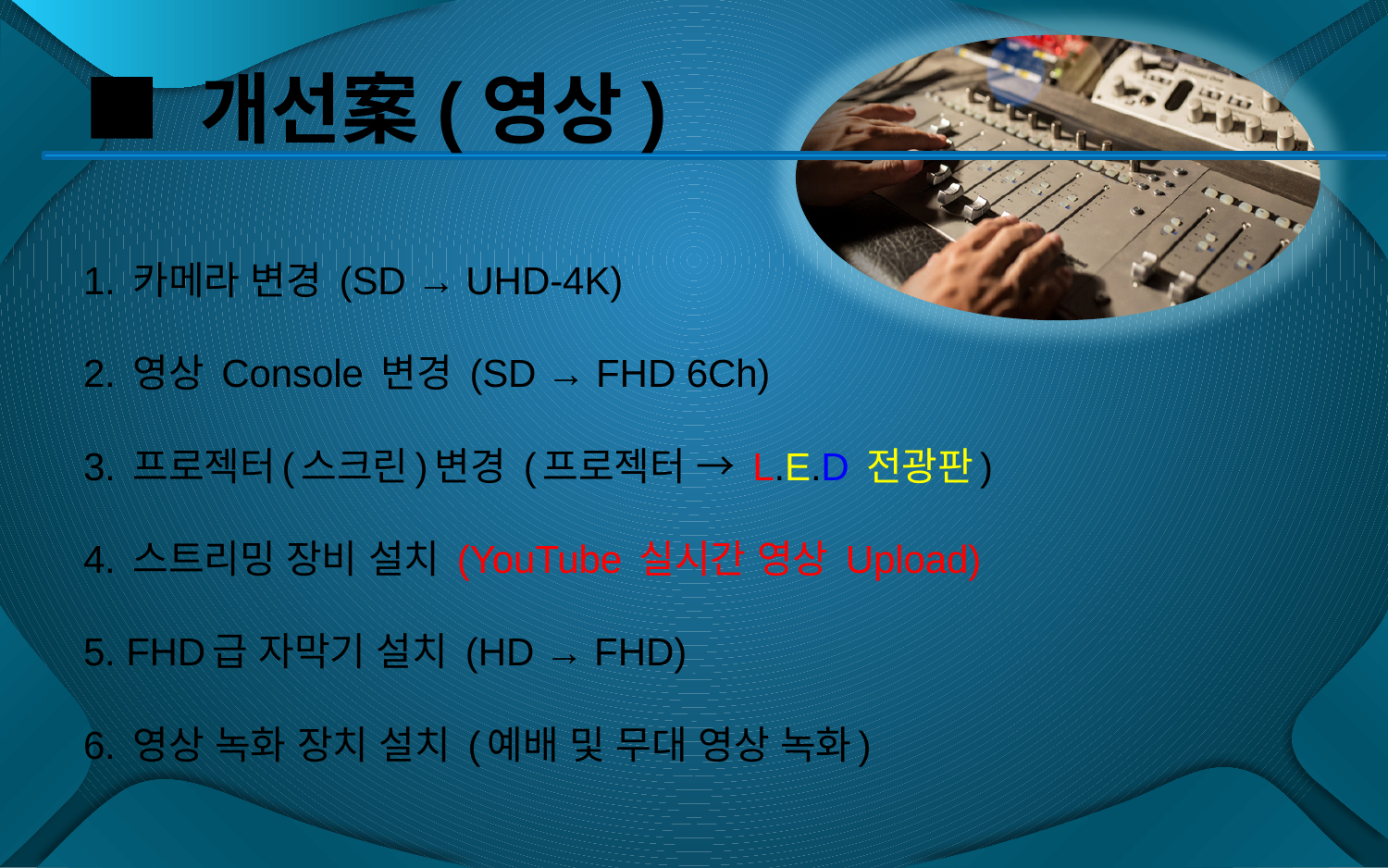

# ■ 개선案(영상)
1. 카메라 변경 (SD → UHD-4K)
2. 영상 Console 변경 (SD → FHD 6Ch)
3. 프로젝터(스크린)변경 (프로젝터 → L.E.D 전광판)
4. 스트리밍 장비 설치 (YouTube 실시간 영상 Upload)
5. FHD급 자막기 설치 (HD → FHD)
6. 영상 녹화 장치 설치 (예배 및 무대 영상 녹화)